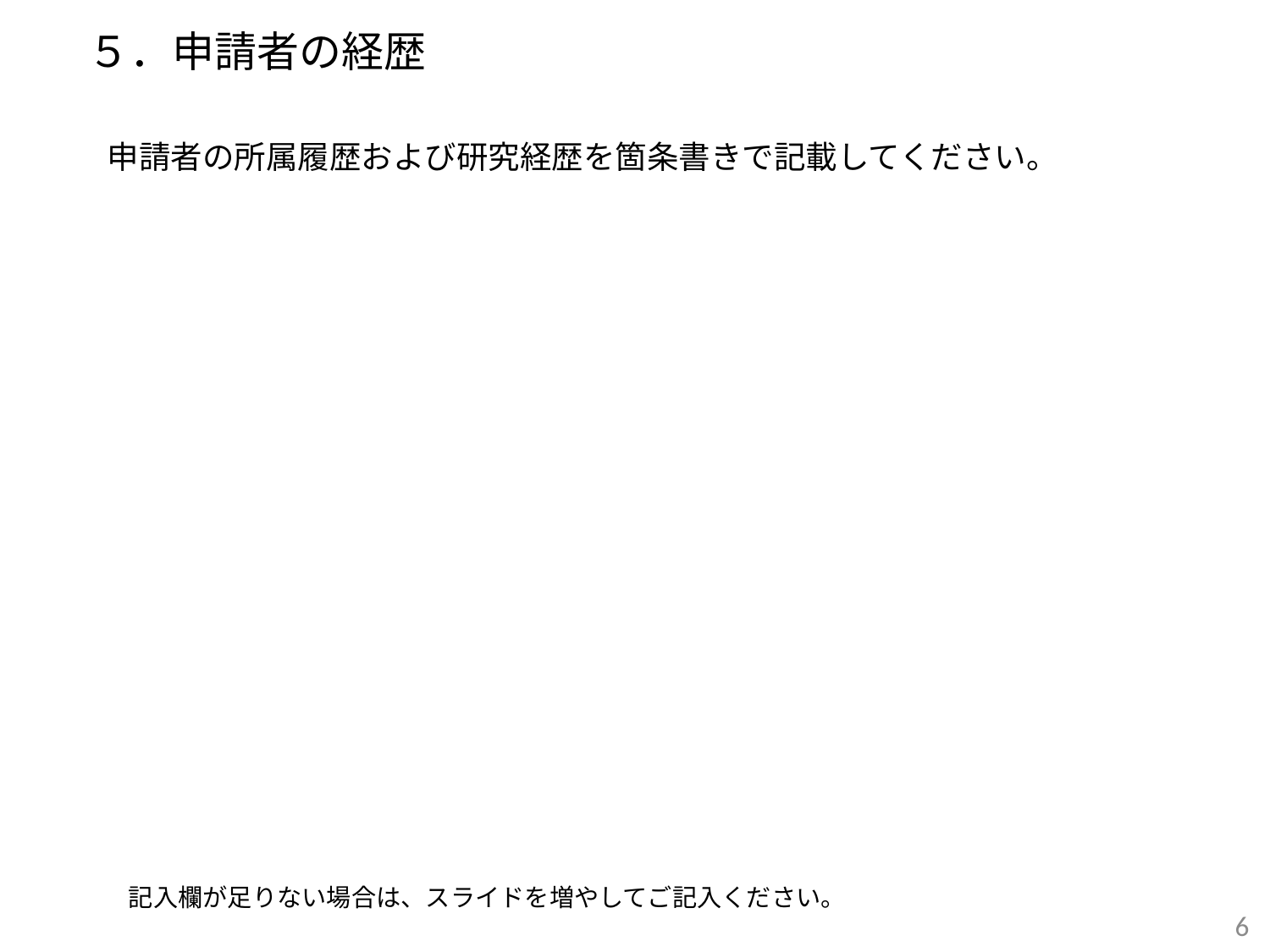

５．申請者の経歴
申請者の所属履歴および研究経歴を箇条書きで記載してください。
記入欄が足りない場合は、スライドを増やしてご記入ください。